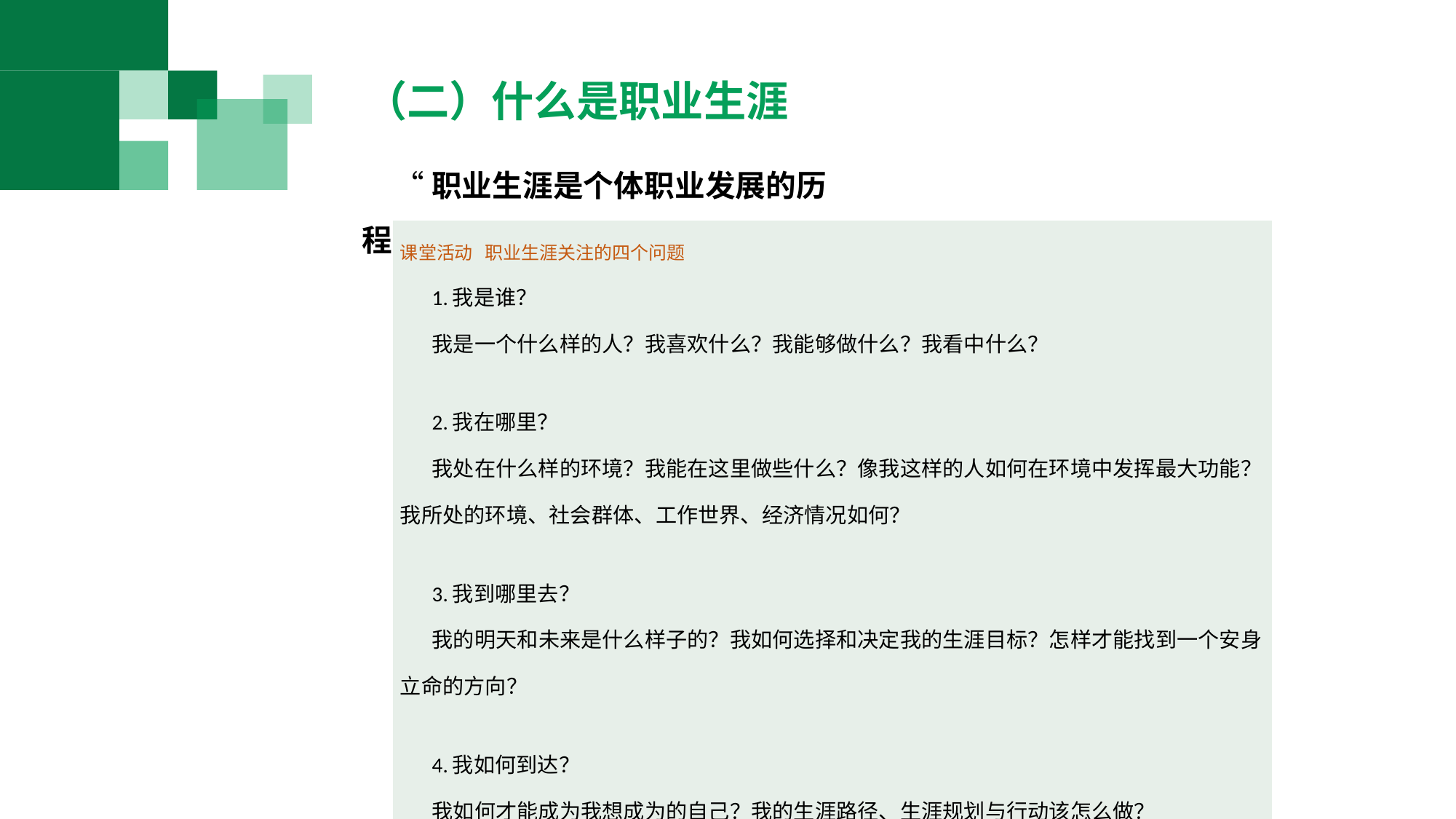

（二）什么是职业生涯

“职业生涯是个体职业发展的历程。”
| 课堂活动 职业生涯关注的四个问题 1.我是谁？ 我是一个什么样的人？我喜欢什么？我能够做什么？我看中什么？   2.我在哪里？ 我处在什么样的环境？我能在这里做些什么？像我这样的人如何在环境中发挥最大功能？我所处的环境、社会群体、工作世界、经济情况如何？   3.我到哪里去？ 我的明天和未来是什么样子的？我如何选择和决定我的生涯目标？怎样才能找到一个安身立命的方向？   4.我如何到达？ 我如何才能成为我想成为的自己？我的生涯路径、生涯规划与行动该怎么做？ |
| --- |